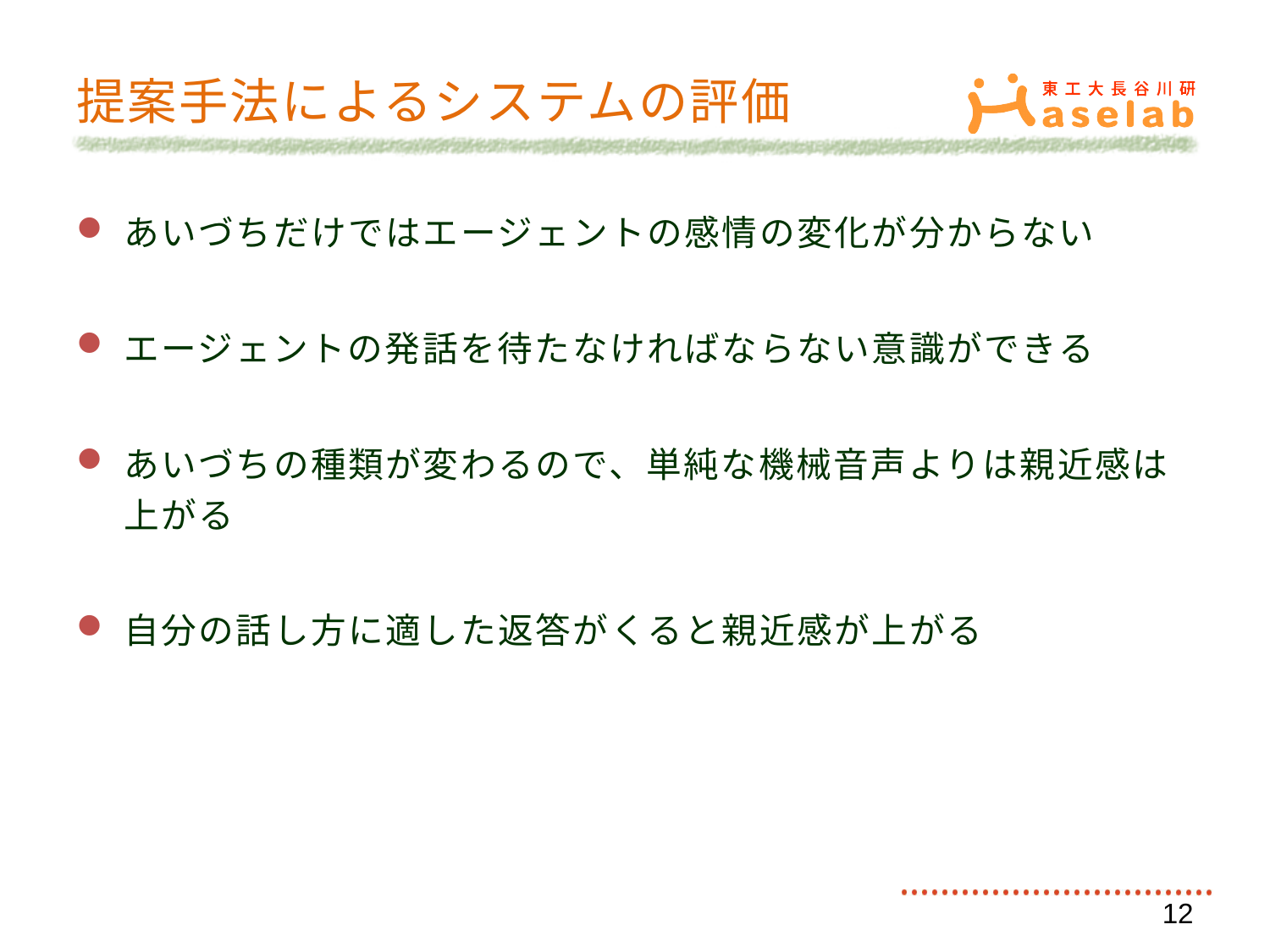

# 提案手法によるシステムの評価
あいづちだけではエージェントの感情の変化が分からない

エージェントの発話を待たなければならない意識ができる

あいづちの種類が変わるので、単純な機械音声よりは親近感は上がる

自分の話し方に適した返答がくると親近感が上がる
12